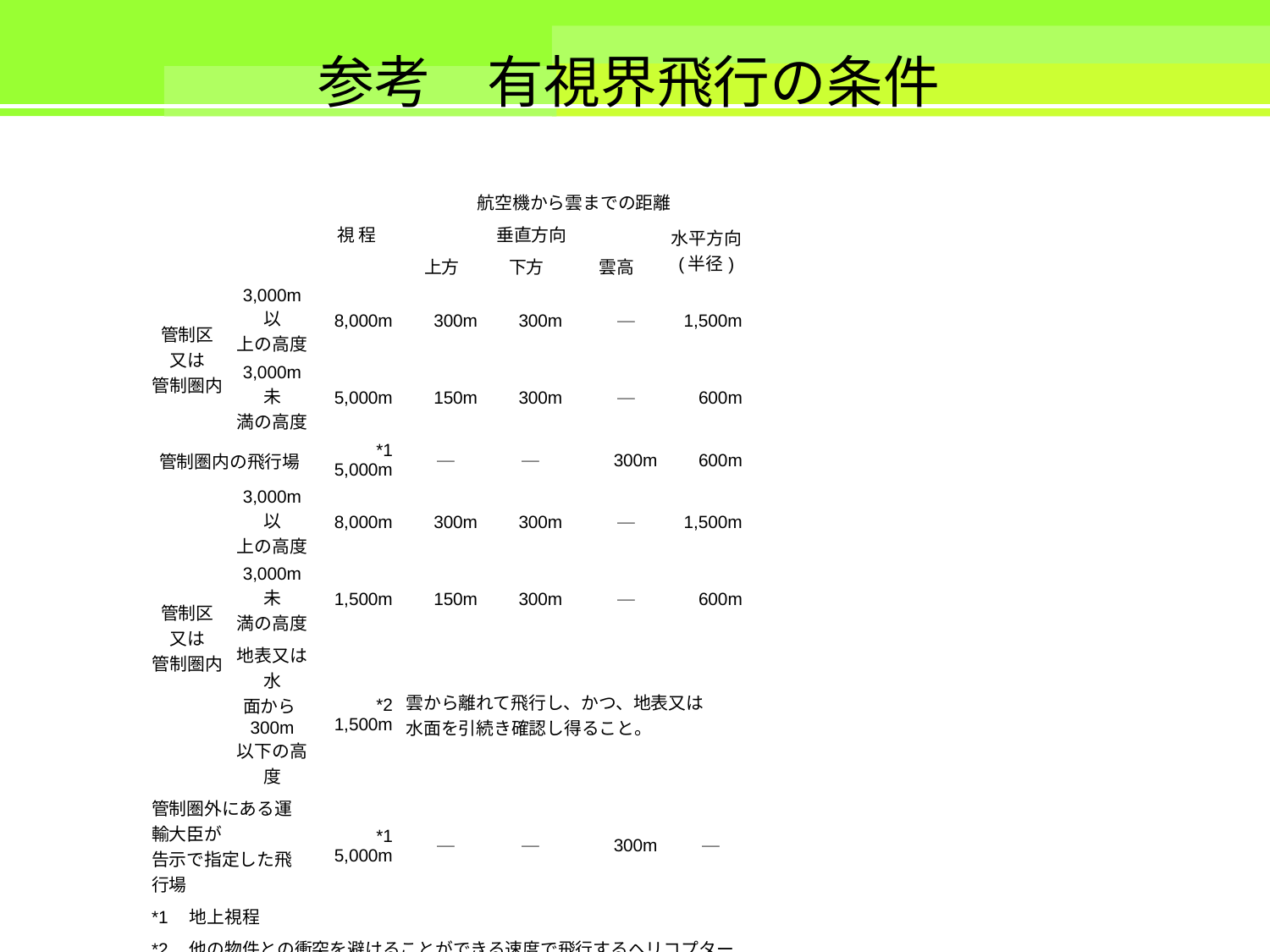

参考　有視界飛行の条件
|  |  | 視 程 | 航空機から雲までの距離 |  |  |  |
| --- | --- | --- | --- | --- | --- | --- |
|  |  |  | 垂直方向 |  |  | 水平方向 (半径) |
|  |  |  | 上方 | 下方 | 雲高 |  |
| 管制区 又は 管制圏内 | 3,000m 以 上の高度 | 8,000m | 300m | 300m | ─ | 1,500m |
|  | 3,000m 未 満の高度 | 5,000m | 150m | 300m | ─ | 600m |
| 管制圏内の飛行場 |  | \*1 5,000m | ─ | ─ | 300m | 600m |
| 管制区 又は 管制圏内 | 3,000m 以 上の高度 | 8,000m | 300m | 300m | ─ | 1,500m |
|  | 3,000m 未 満の高度 | 1,500m | 150m | 300m | ─ | 600m |
|  | 地表又は水 面から300m 以下の高度 | \*2 1,500m | 雲から離れて飛行し、かつ、地表又は 水面を引続き確認し得ること。 |  |  |  |
| 管制圏外にある運輸大臣が 告示で指定した飛行場 |  | \*1 5,000m | ─ | ─ | 300m | ─ |
| \*1　地上視程 |  |  |  |  |  |  |
| \*2　他の物件との衝突を避けることができる速度で飛行するヘリコプターは除く |  |  |  |  |  |  |